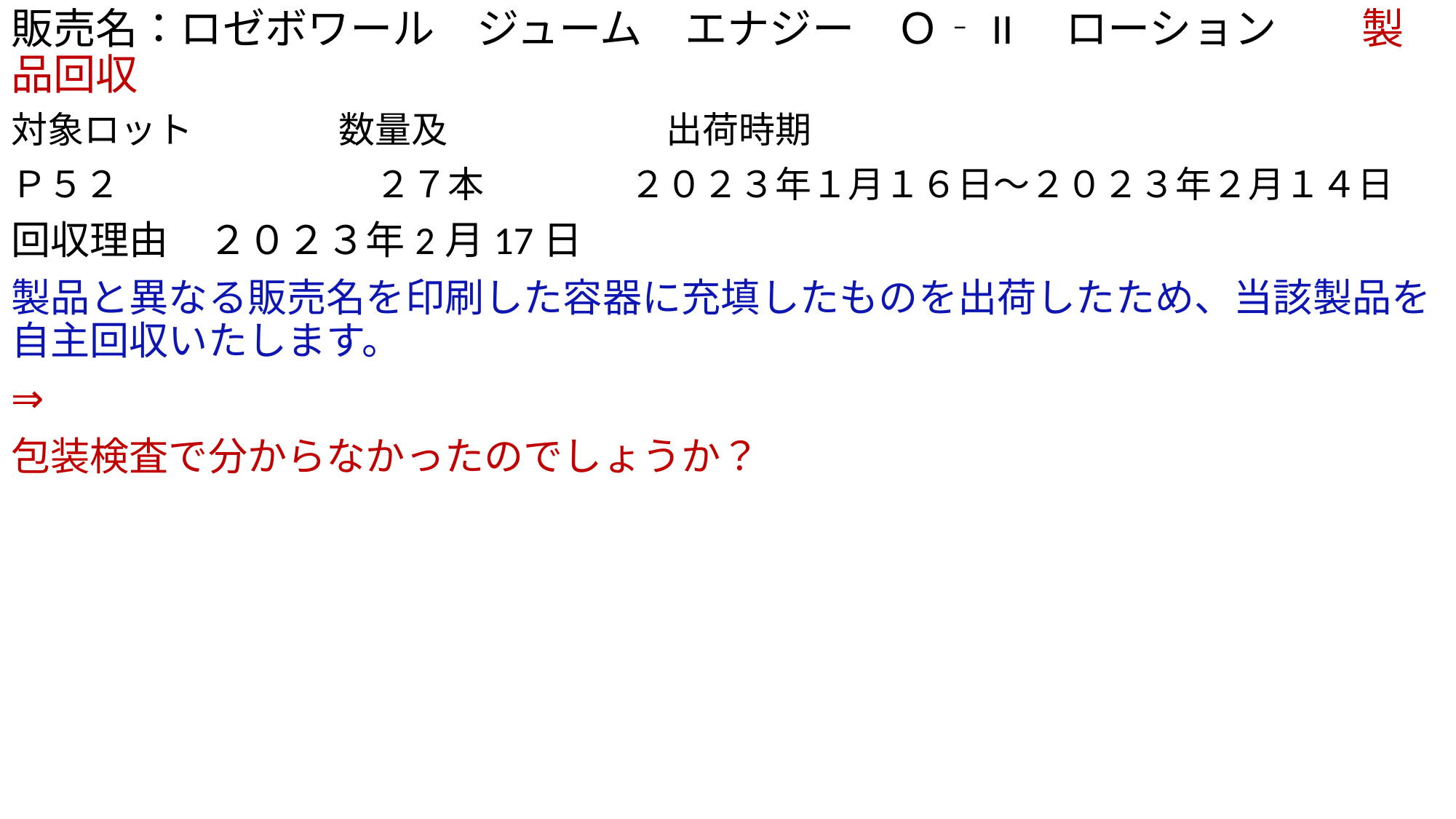

# 販売名：ロゼボワール　ジューム　エナジー　Ｏ‐II　ローション　　製品回収
対象ロット　　　　数量及　　　　　　出荷時期
Ｐ５２　　　　　　　２７本　　　　２０２３年１月１６日～２０２３年２月１４日
回収理由　２０２３年2月17日
製品と異なる販売名を印刷した容器に充填したものを出荷したため、当該製品を自主回収いたします。
⇒
包装検査で分からなかったのでしょうか？